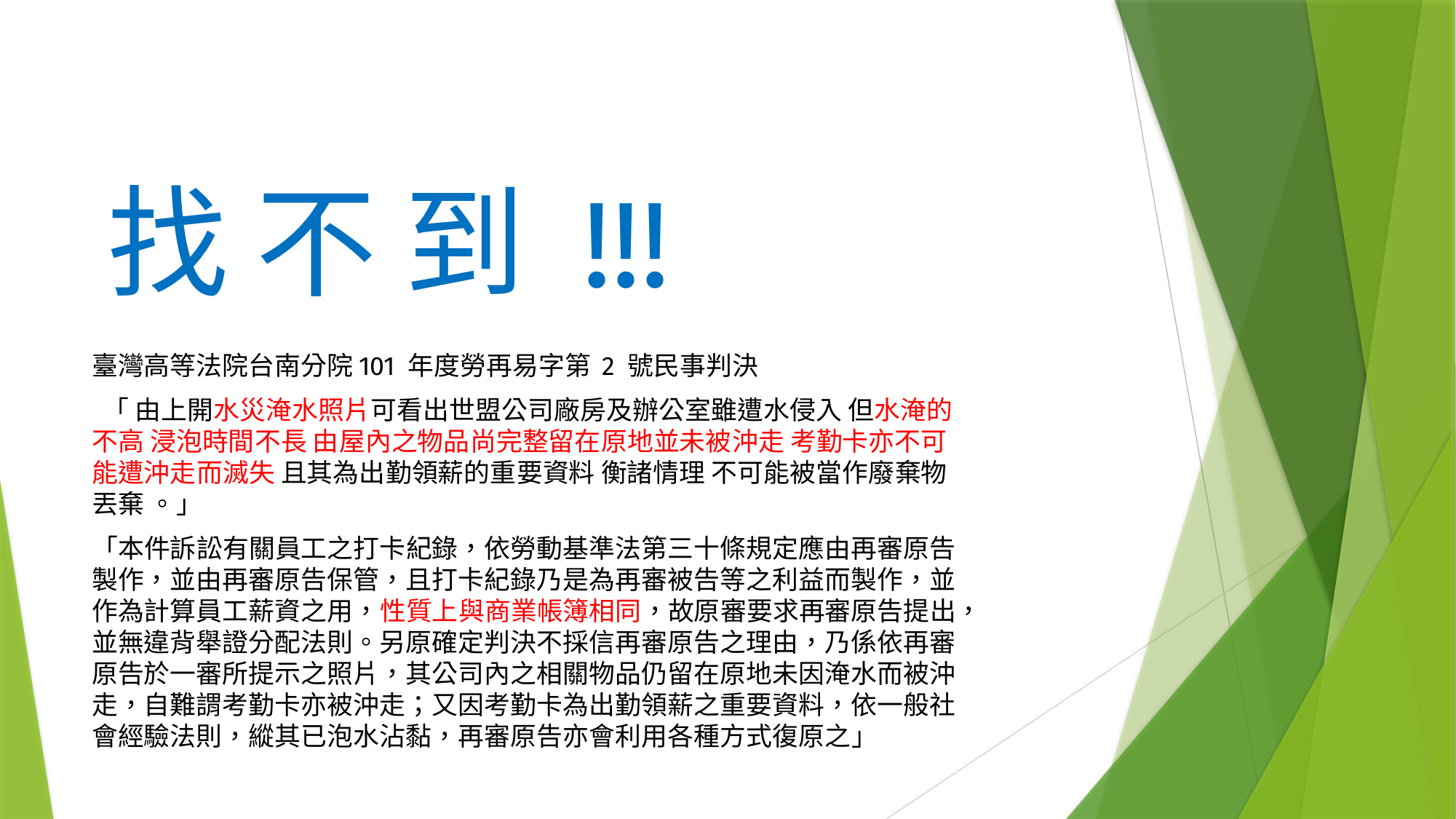

# 找 不 到 !!!
臺灣高等法院台南分院101 年度勞再易字第 2 號民事判決
 「 由上開水災淹水照片可看出世盟公司廠房及辦公室雖遭水侵入 但水淹的不高 浸泡時間不長 由屋內之物品尚完整留在原地並未被沖走 考勤卡亦不可能遭沖走而滅失 且其為出勤領薪的重要資料 衡諸情理 不可能被當作廢棄物丟棄 。」
「本件訴訟有關員工之打卡紀錄，依勞動基準法第三十條規定應由再審原告製作，並由再審原告保管，且打卡紀錄乃是為再審被告等之利益而製作，並作為計算員工薪資之用，性質上與商業帳簿相同，故原審要求再審原告提出，並無違背舉證分配法則。另原確定判決不採信再審原告之理由，乃係依再審原告於一審所提示之照片，其公司內之相關物品仍留在原地未因淹水而被沖走，自難謂考勤卡亦被沖走；又因考勤卡為出勤領薪之重要資料，依一般社會經驗法則，縱其已泡水沾黏，再審原告亦會利用各種方式復原之」